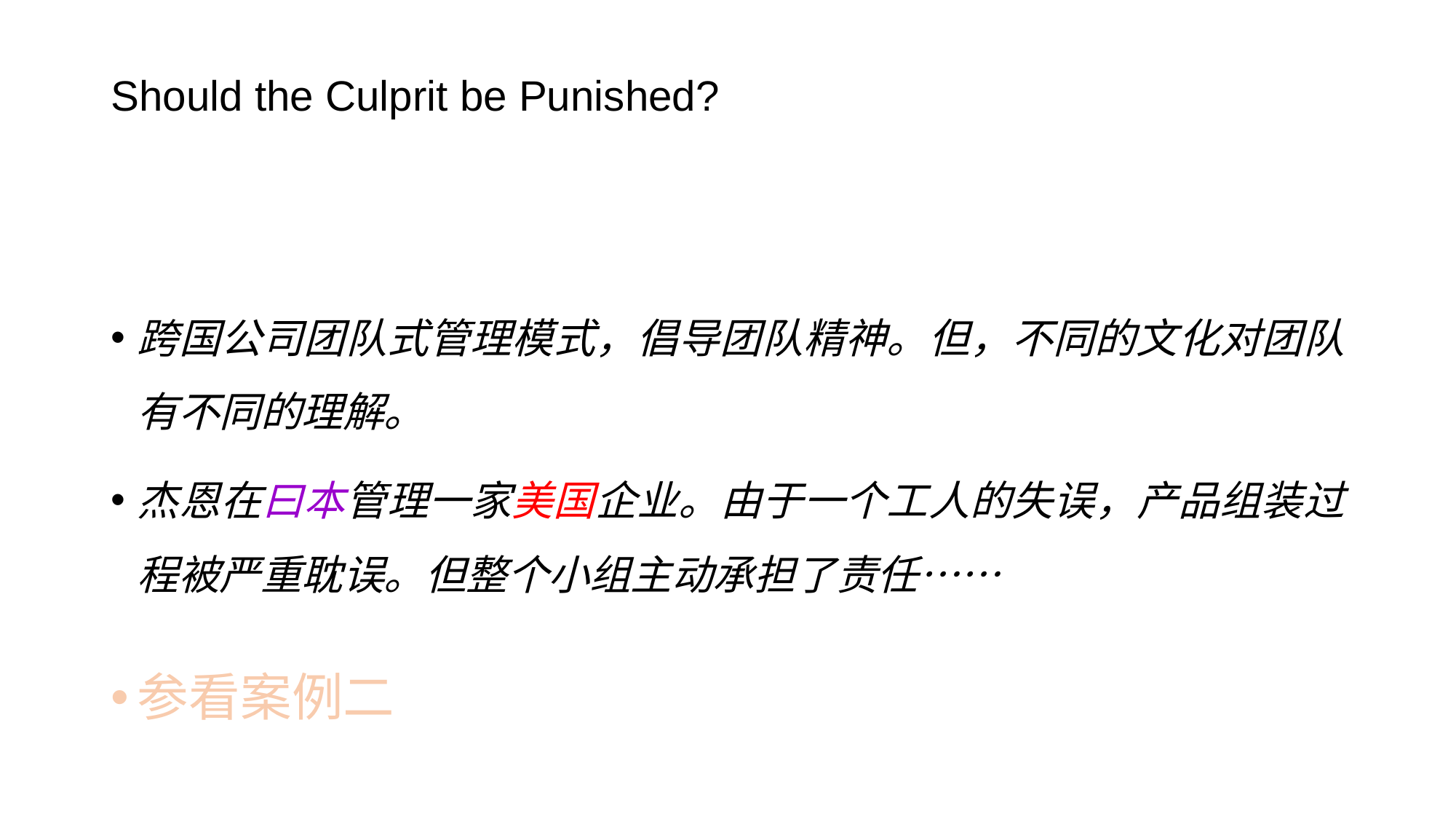

# Should the Culprit be Punished?

跨国公司团队式管理模式，倡导团队精神。但，不同的文化对团队有不同的理解。
杰恩在曰本管理一家美国企业。由于一个工人的失误，产品组装过程被严重耽误。但整个小组主动承担了责任……

参看案例二